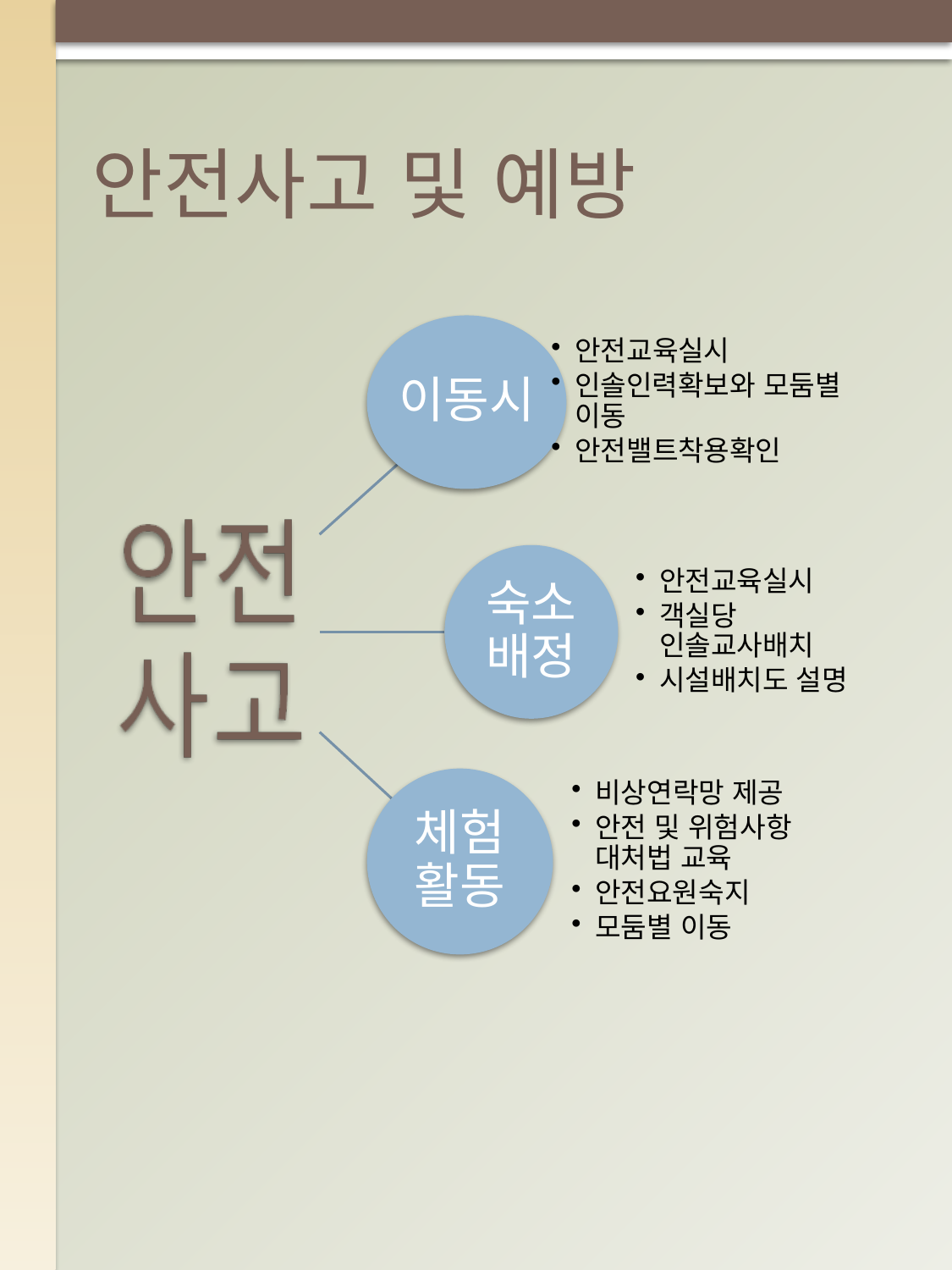

# 안전사고 및 예방
이동시
안전교육실시
인솔인력확보와 모둠별 이동
안전밸트착용확인
숙소배정
안전교육실시
객실당 인솔교사배치
시설배치도 설명
체험활동
비상연락망 제공
안전 및 위험사항 대처법 교육
안전요원숙지
모둠별 이동